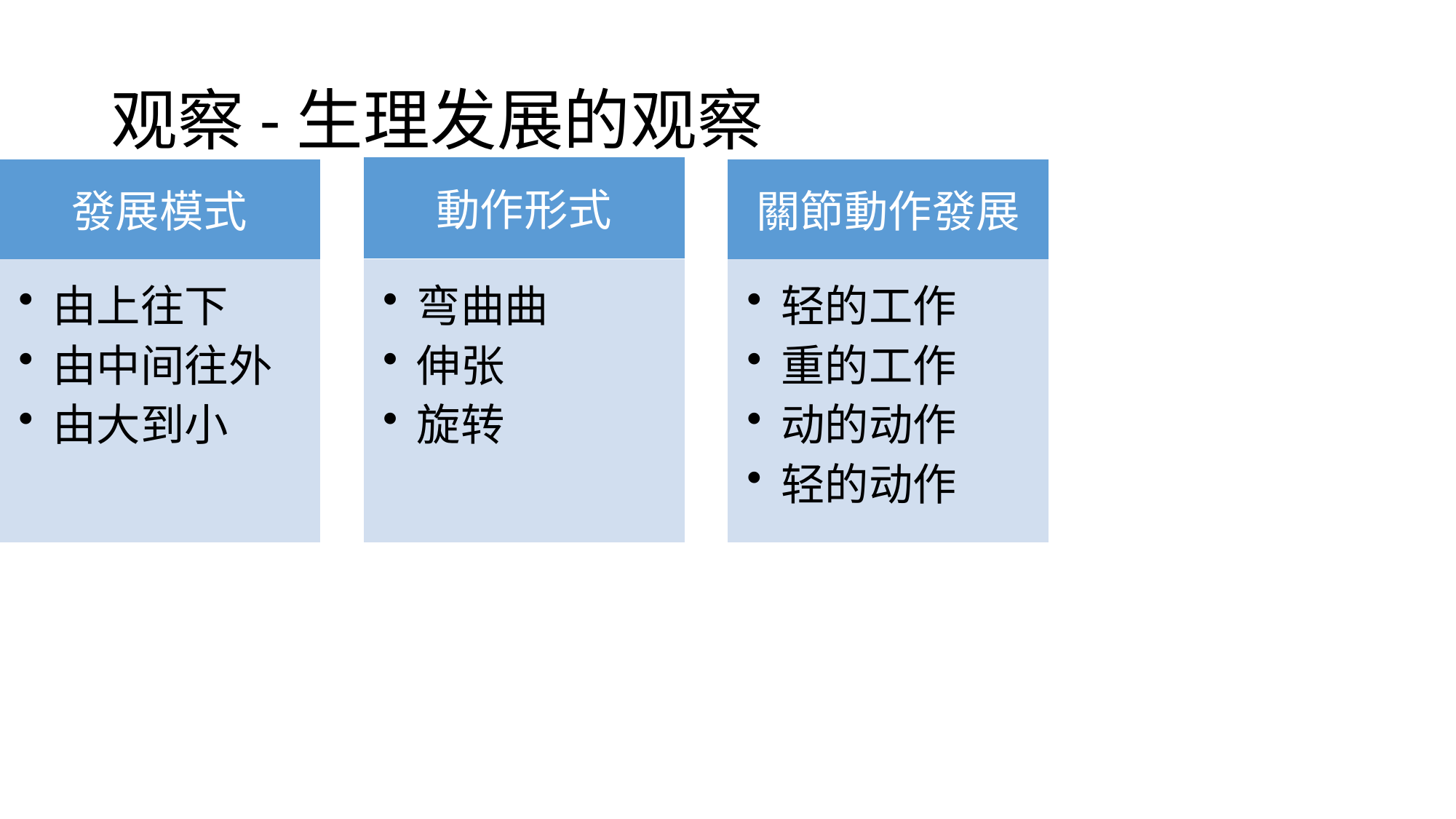

# 观察-生理发展的观察
發展模式
由上往下
由中间往外
由大到小
動作形式
弯曲曲
伸张
旋转
關節動作發展
轻的工作
重的工作
动的动作
轻的动作